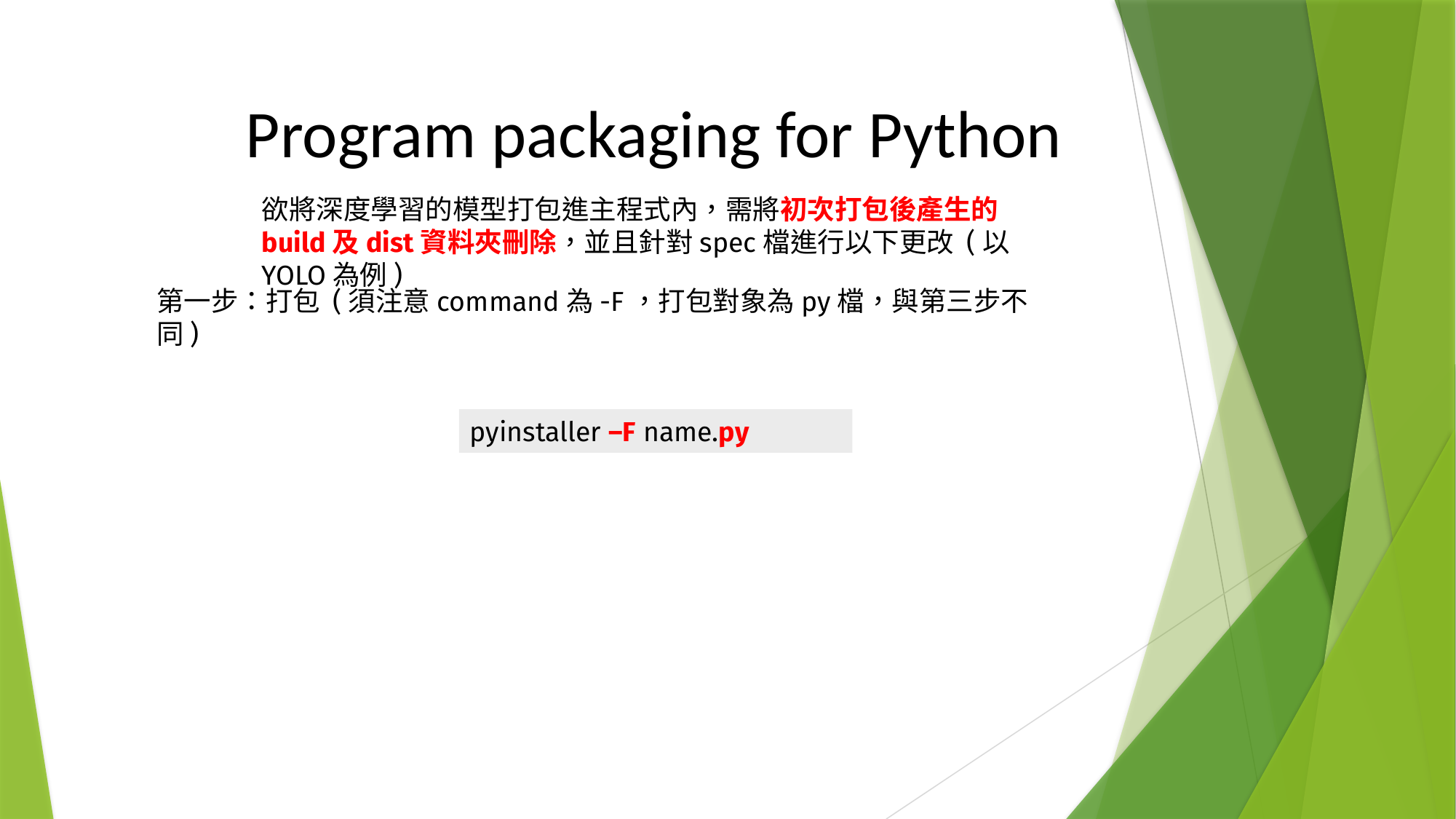

Program packaging for Python
欲將深度學習的模型打包進主程式內，需將初次打包後產生的build及dist資料夾刪除，並且針對spec檔進行以下更改 (以YOLO為例)
第一步：打包 (須注意command為-F，打包對象為py檔，與第三步不同)
pyinstaller –F name.py